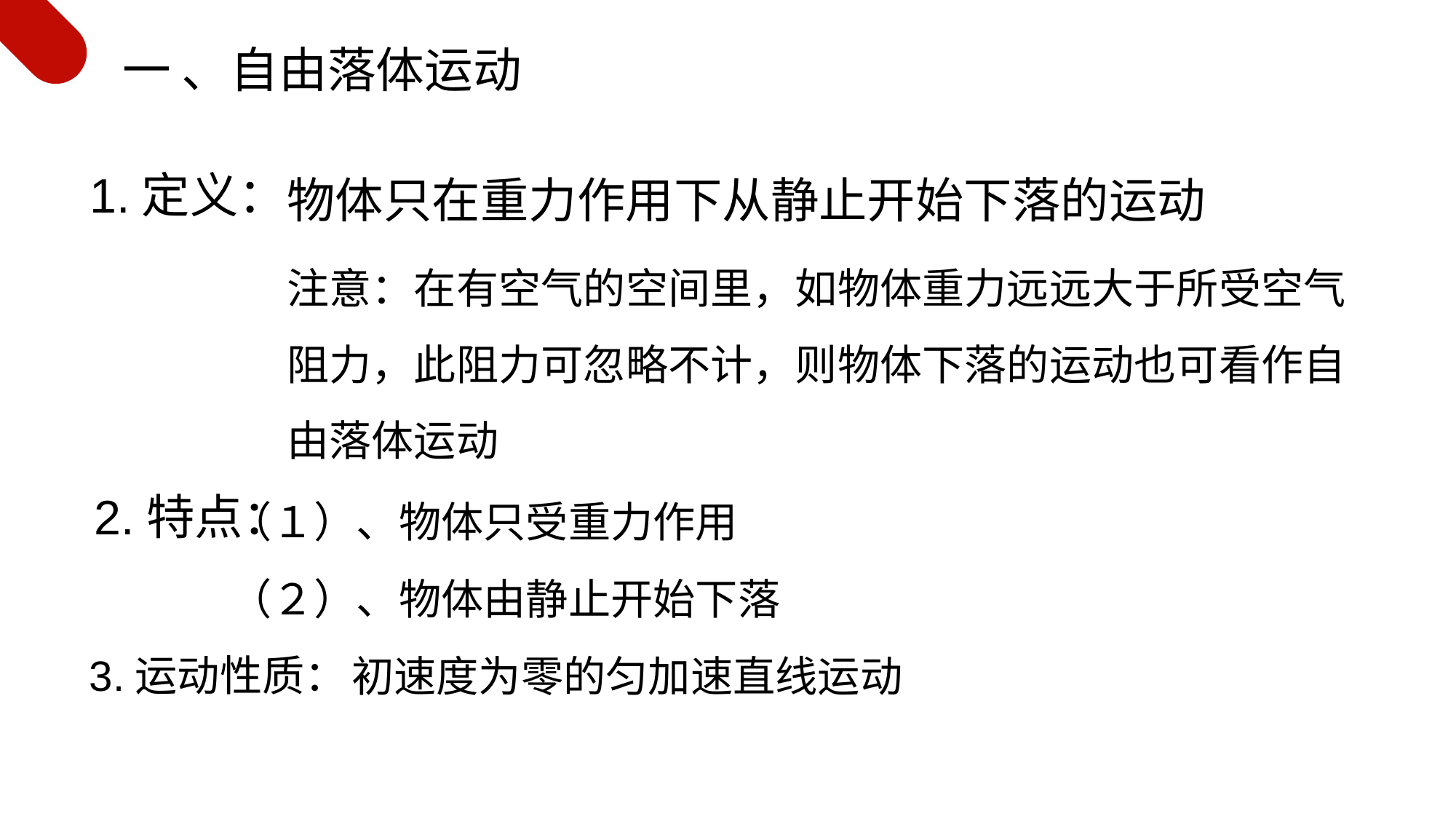

一 、自由落体运动
物体只在重力作用下从静止开始下落的运动
注意：在有空气的空间里，如物体重力远远大于所受空气阻力，此阻力可忽略不计，则物体下落的运动也可看作自由落体运动

1.定义：
2.特点：
（１）、物体只受重力作用
（２）、物体由静止开始下落
3.运动性质：
初速度为零的匀加速直线运动